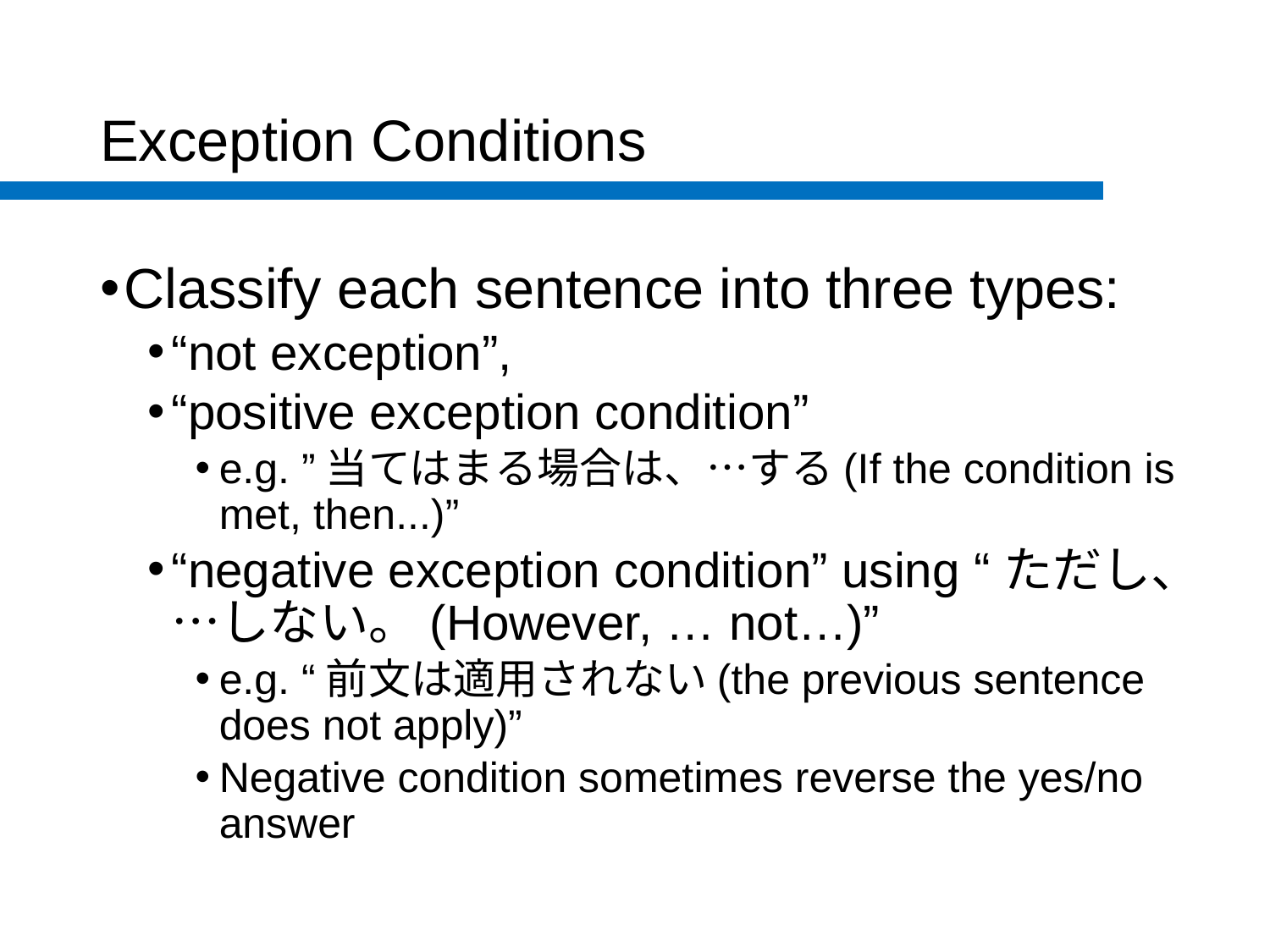

# Exception Conditions
Classify each sentence into three types:
“not exception”,
“positive exception condition”
e.g. ”当てはまる場合は、…する(If the condition is met, then...)”
“negative exception condition” using “ただし、…しない。(However, … not…)”
e.g. “前文は適用されない(the previous sentence does not apply)”
Negative condition sometimes reverse the yes/no answer